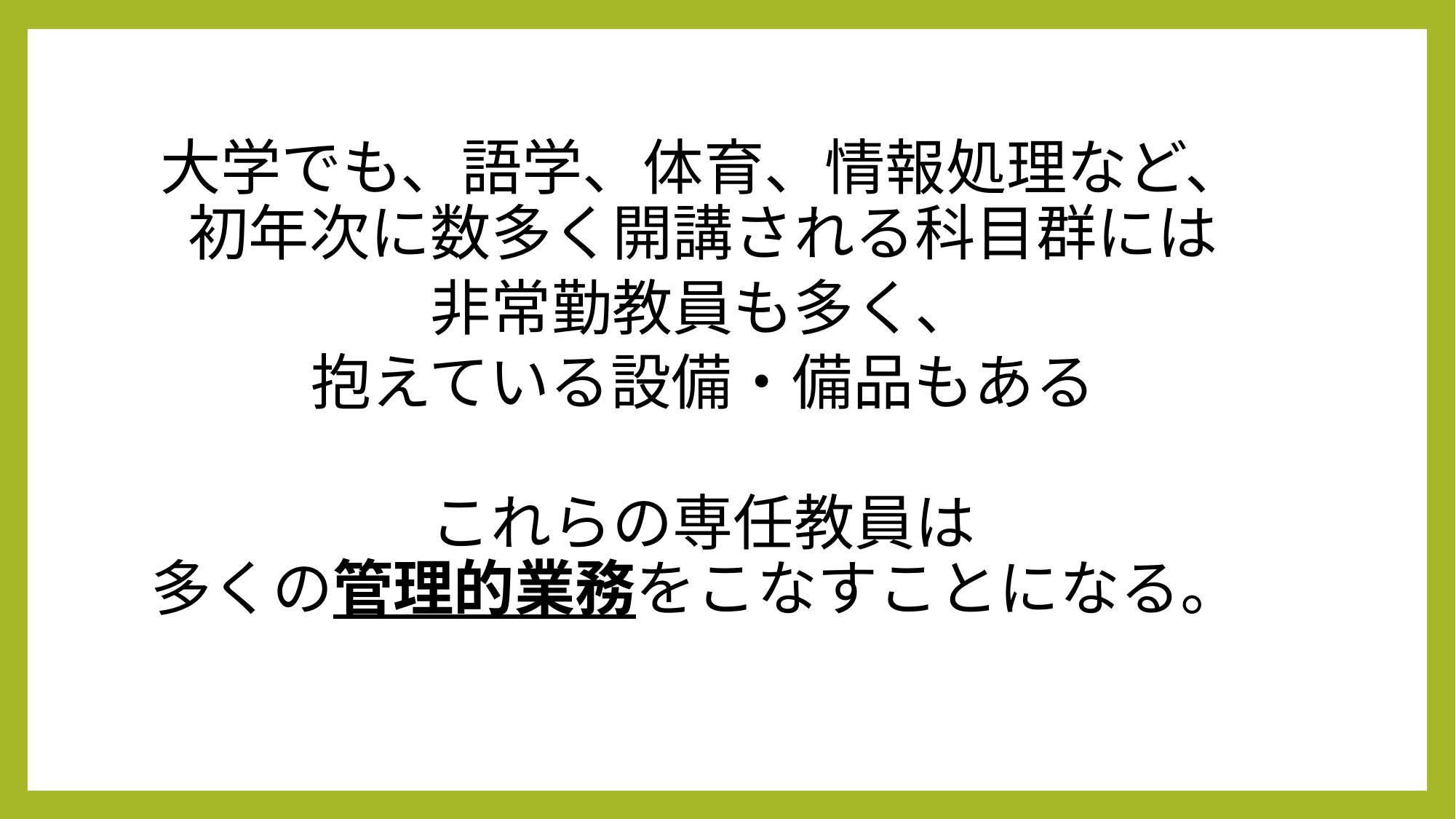

大学でも、語学、体育、情報処理など、
初年次に数多く開講される科目群には
非常勤教員も多く、
抱えている設備・備品もある
これらの専任教員は
多くの管理的業務をこなすことになる。